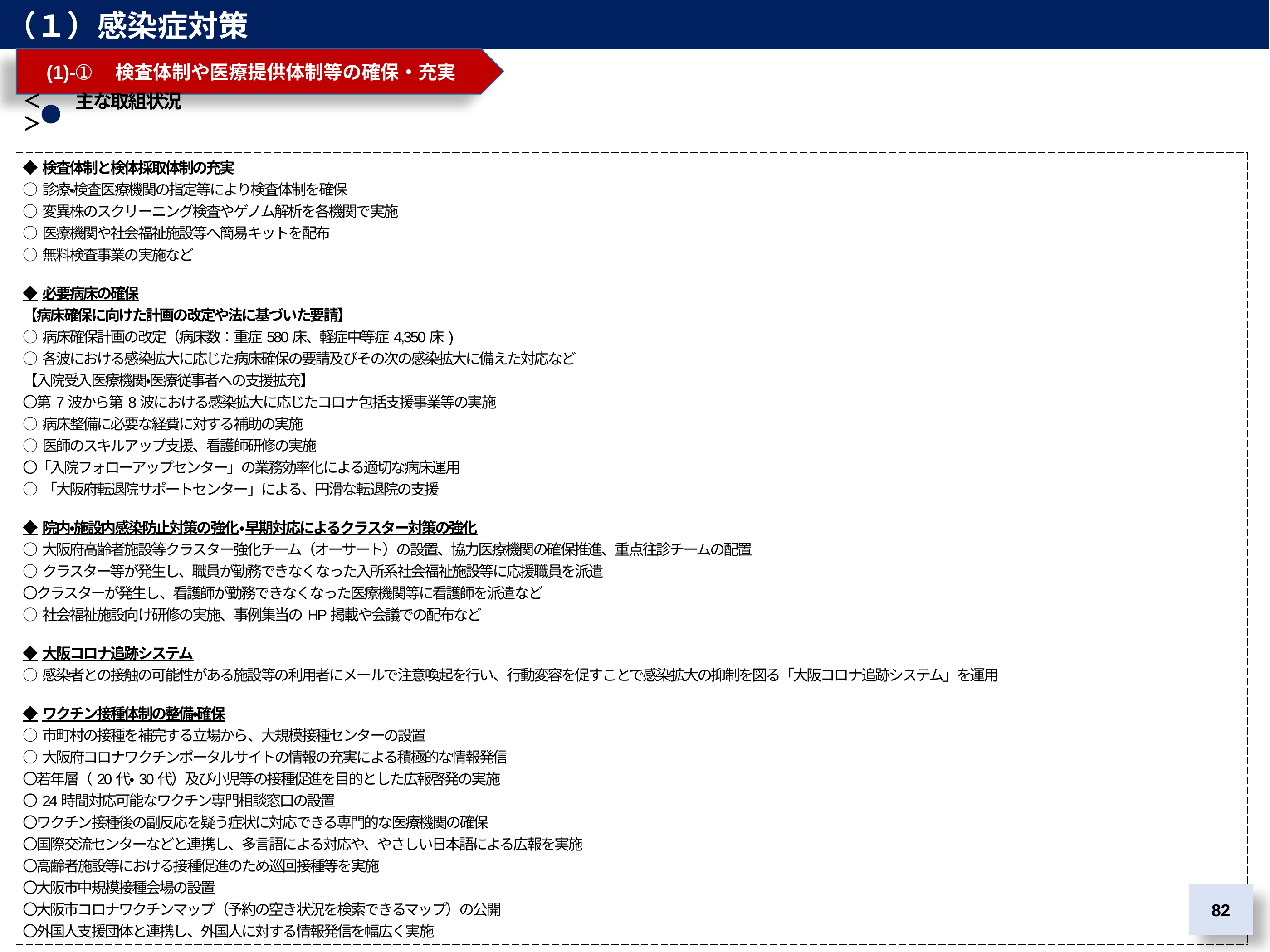

（１）感染症対策
　(1)-➀　検査体制や医療提供体制等の確保・充実
＜　　主な取組状況＞

| ◆検査体制と検体採取体制の充実 ○診療・検査医療機関の指定等により検査体制を確保 ○変異株のスクリーニング検査やゲノム解析を各機関で実施 ○医療機関や社会福祉施設等へ簡易キットを配布 ○無料検査事業の実施など ◆必要病床の確保 【病床確保に向けた計画の改定や法に基づいた要請】 ○病床確保計画の改定（病床数：重症580床、軽症中等症4,350床) ○各波における感染拡大に応じた病床確保の要請及びその次の感染拡大に備えた対応など 【入院受入医療機関・医療従事者への支援拡充】 〇第7波から第8波における感染拡大に応じたコロナ包括支援事業等の実施 ○病床整備に必要な経費に対する補助の実施 ○医師のスキルアップ支援、看護師研修の実施 〇「入院フォローアップセンター」の業務効率化による適切な病床運用 ○「大阪府転退院サポートセンター」による、円滑な転退院の支援 ◆院内・施設内感染防止対策の強化・早期対応によるクラスター対策の強化 ○大阪府高齢者施設等クラスター強化チーム（オーサート）の設置、協力医療機関の確保推進、重点往診チームの配置 ○クラスター等が発生し、職員が勤務できなくなった入所系社会福祉施設等に応援職員を派遣 〇クラスターが発生し、看護師が勤務できなくなった医療機関等に看護師を派遣など ○社会福祉施設向け研修の実施、事例集当のHP掲載や会議での配布など ◆大阪コロナ追跡システム ○感染者との接触の可能性がある施設等の利用者にメールで注意喚起を行い、行動変容を促すことで感染拡大の抑制を図る「大阪コロナ追跡システム」を運用 ◆ワクチン接種体制の整備・確保 ○市町村の接種を補完する立場から、大規模接種センターの設置 ○大阪府コロナワクチンポータルサイトの情報の充実による積極的な情報発信 〇若年層（20代・30代）及び小児等の接種促進を目的とした広報啓発の実施 〇24時間対応可能なワクチン専門相談窓口の設置 〇ワクチン接種後の副反応を疑う症状に対応できる専門的な医療機関の確保 〇国際交流センターなどと連携し、多言語による対応や、やさしい日本語による広報を実施 〇高齢者施設等における接種促進のため巡回接種等を実施 〇大阪市中規模接種会場の設置 〇大阪市コロナワクチンマップ（予約の空き状況を検索できるマップ）の公開 〇外国人支援団体と連携し、外国人に対する情報発信を幅広く実施 |
| --- |
82